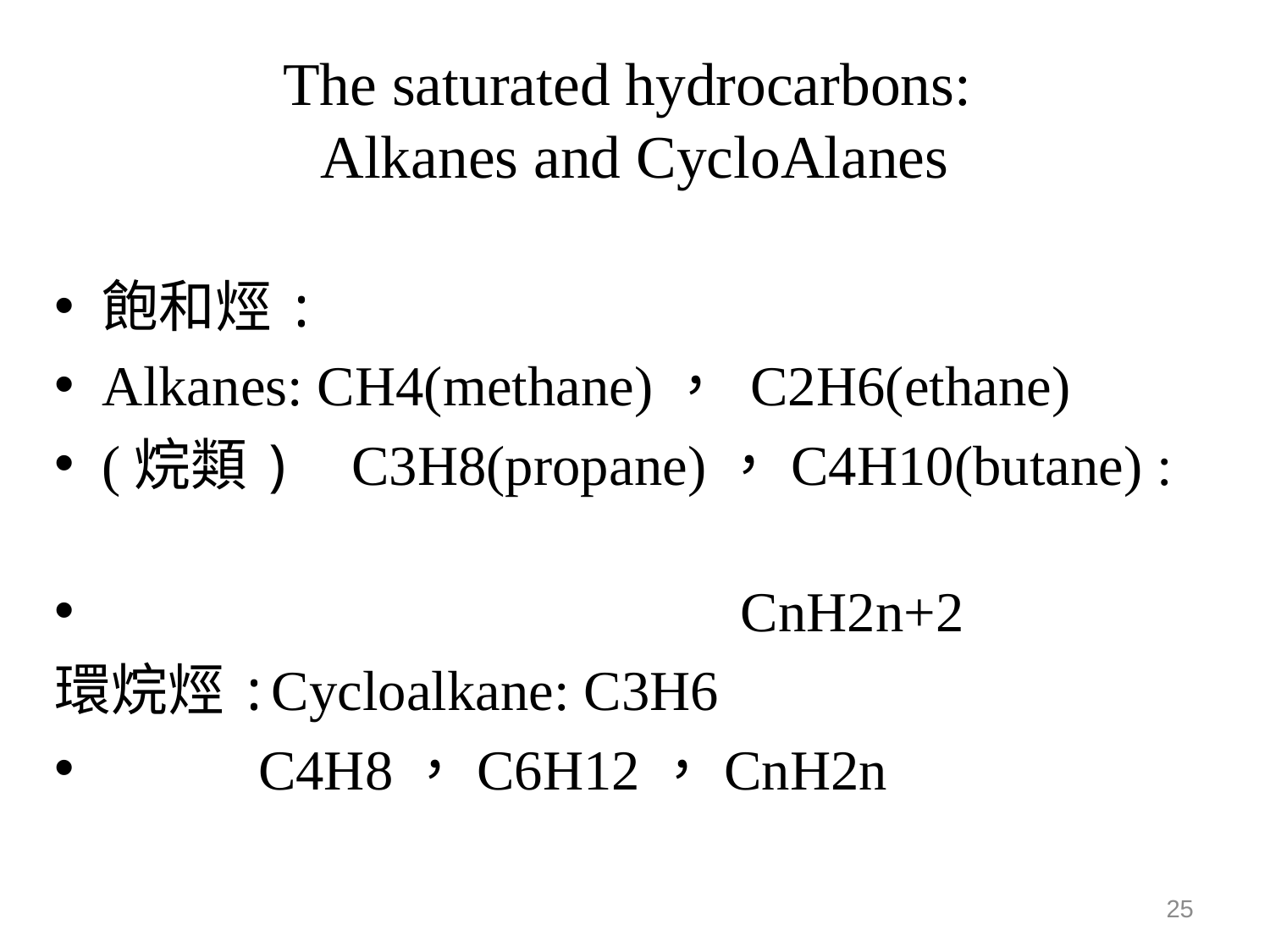

# The saturated hydrocarbons: Alkanes and CycloAlanes
飽和烴:
Alkanes: CH4(methane)， C2H6(ethane)
(烷類)    C3H8(propane)，C4H10(butane) :
                                             CnH2n+2
環烷烴:Cycloalkane: C3H6
           C4H8，C6H12，CnH2n

25